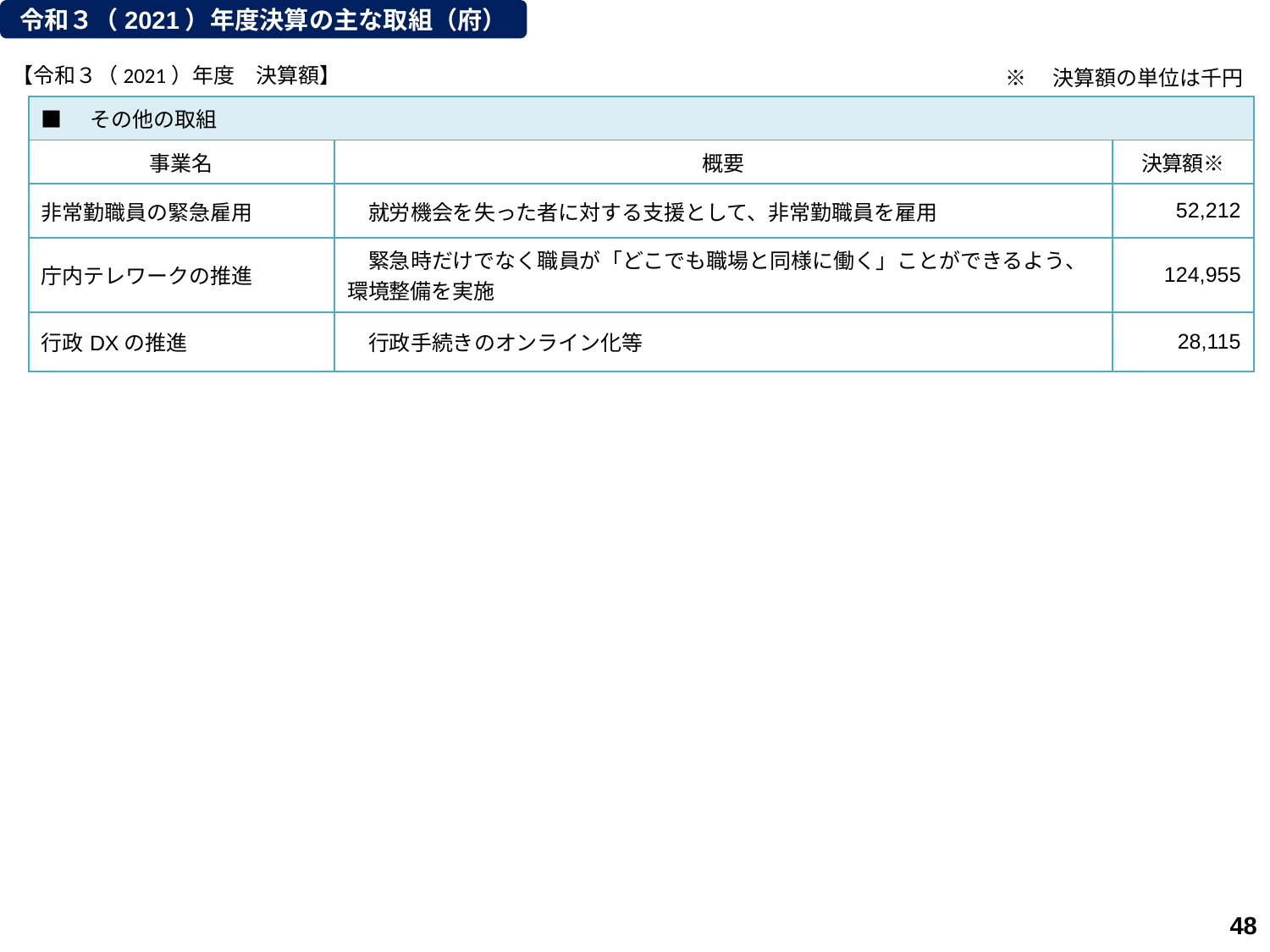

令和３（2021）年度決算の主な取組（府）
【令和３（2021）年度　決算額】
※　決算額の単位は千円
| ■　その他の取組 |  |  |
| --- | --- | --- |
| 事業名 | 概要 | 決算額※ |
| 非常勤職員の緊急雇用 | 就労機会を失った者に対する支援として、非常勤職員を雇用 | 52,212 |
| 庁内テレワークの推進 | 緊急時だけでなく職員が「どこでも職場と同様に働く」ことができるよう、環境整備を実施 | 124,955 |
| 行政DXの推進 | 行政手続きのオンライン化等 | 28,115 |
48